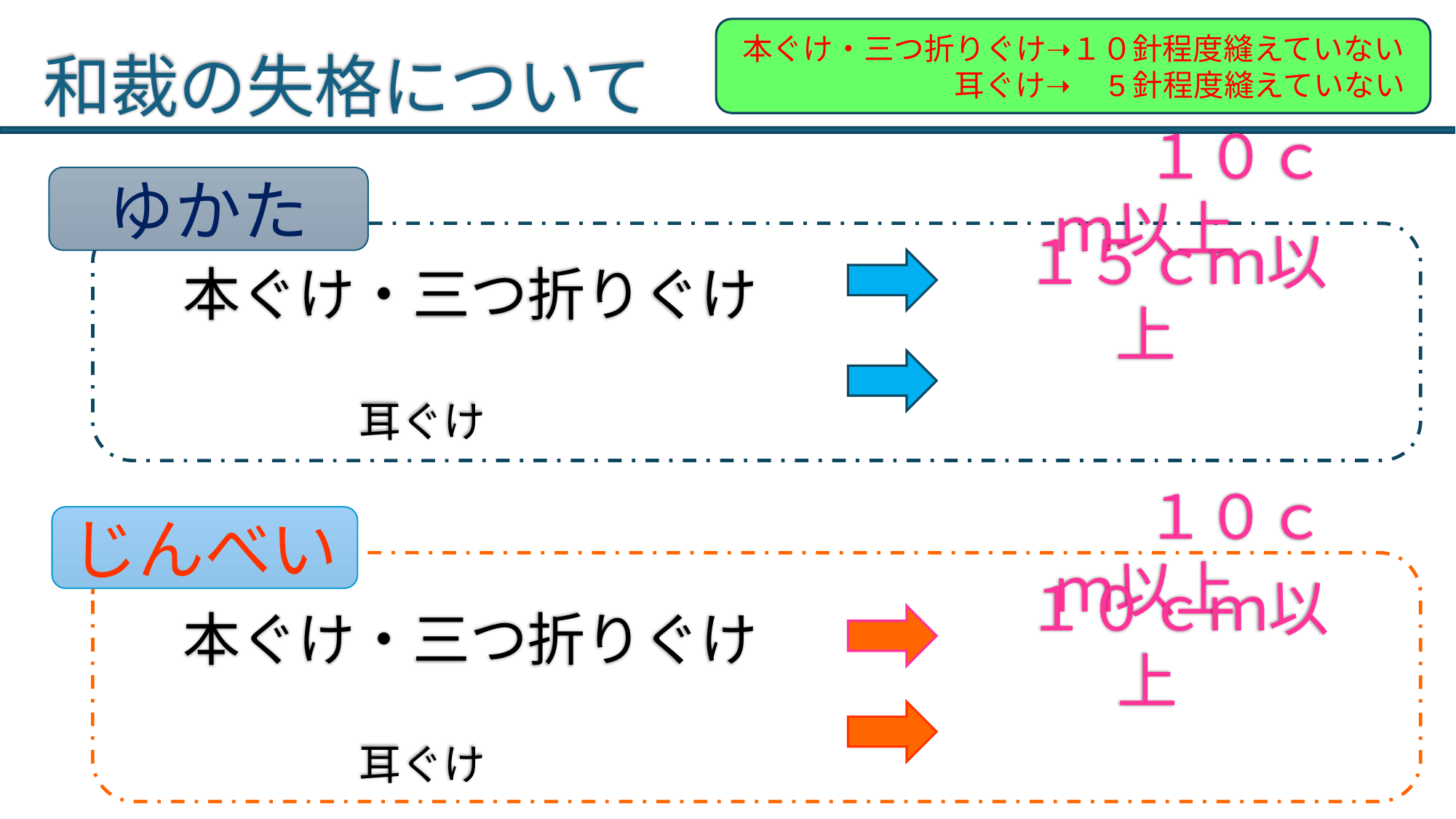

本ぐけ・三つ折りぐけ➝１０針程度縫えていない
　　　　　　　耳ぐけ➝　5針程度縫えていない
和裁の失格について

ゆかた

本ぐけ・三つ折りぐけ

　　　　　　　　　１０ｃｍ以上

耳ぐけ

　　　　　　　１５ｃｍ以上

じんべい

本ぐけ・三つ折りぐけ

　　　　　　　　　１０ｃｍ以上

耳ぐけ

　　　　　　　１０ｃｍ以上